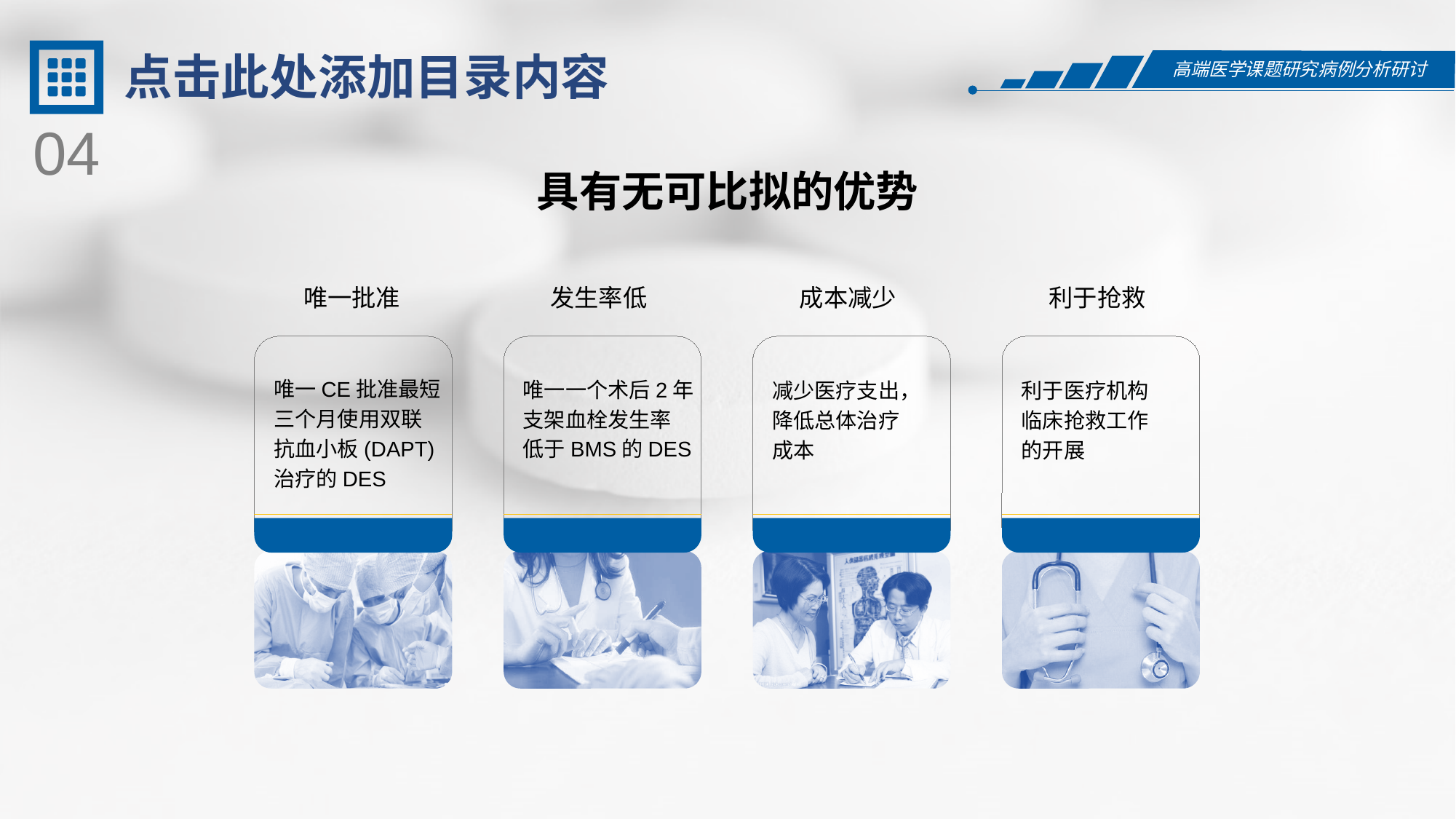

点击此处添加目录内容
04
具有无可比拟的优势
唯一批准

唯一CE批准最短
三个月使用双联
抗血小板(DAPT)
治疗的DES

发生率低

唯一一个术后2年
支架血栓发生率
低于BMS的DES

成本减少

减少医疗支出，
降低总体治疗
成本

利于抢救

利于医疗机构
临床抢救工作
的开展

.